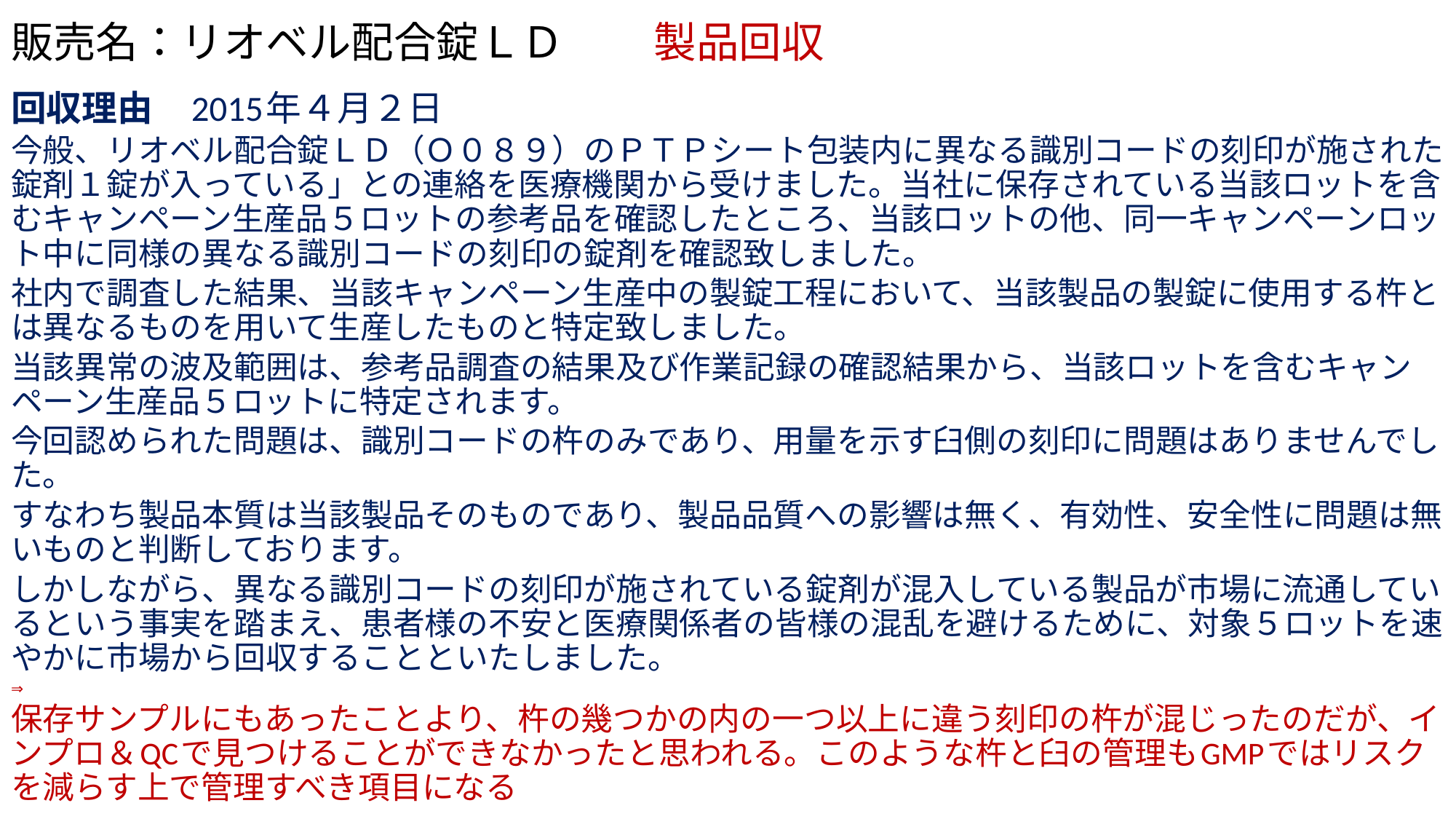

# 販売名：リオベル配合錠ＬＤ　     製品回収
回収理由　2015年４月２日
今般、リオベル配合錠ＬＤ（Ｏ０８９）のＰＴＰシート包装内に異なる識別コードの刻印が施された錠剤１錠が入っている」との連絡を医療機関から受けました。当社に保存されている当該ロットを含むキャンペーン生産品５ロットの参考品を確認したところ、当該ロットの他、同一キャンペーンロット中に同様の異なる識別コードの刻印の錠剤を確認致しました。
社内で調査した結果、当該キャンペーン生産中の製錠工程において、当該製品の製錠に使用する杵とは異なるものを用いて生産したものと特定致しました。
当該異常の波及範囲は、参考品調査の結果及び作業記録の確認結果から、当該ロットを含むキャンペーン生産品５ロットに特定されます。
今回認められた問題は、識別コードの杵のみであり、用量を示す臼側の刻印に問題はありませんでした。
すなわち製品本質は当該製品そのものであり、製品品質への影響は無く、有効性、安全性に問題は無いものと判断しております。
しかしながら、異なる識別コードの刻印が施されている錠剤が混入している製品が市場に流通しているという事実を踏まえ、患者様の不安と医療関係者の皆様の混乱を避けるために、対象５ロットを速やかに市場から回収することといたしました。
⇒
保存サンプルにもあったことより、杵の幾つかの内の一つ以上に違う刻印の杵が混じったのだが、インプロ＆QCで見つけることができなかったと思われる。このような杵と臼の管理もGMPではリスクを減らす上で管理すべき項目になる